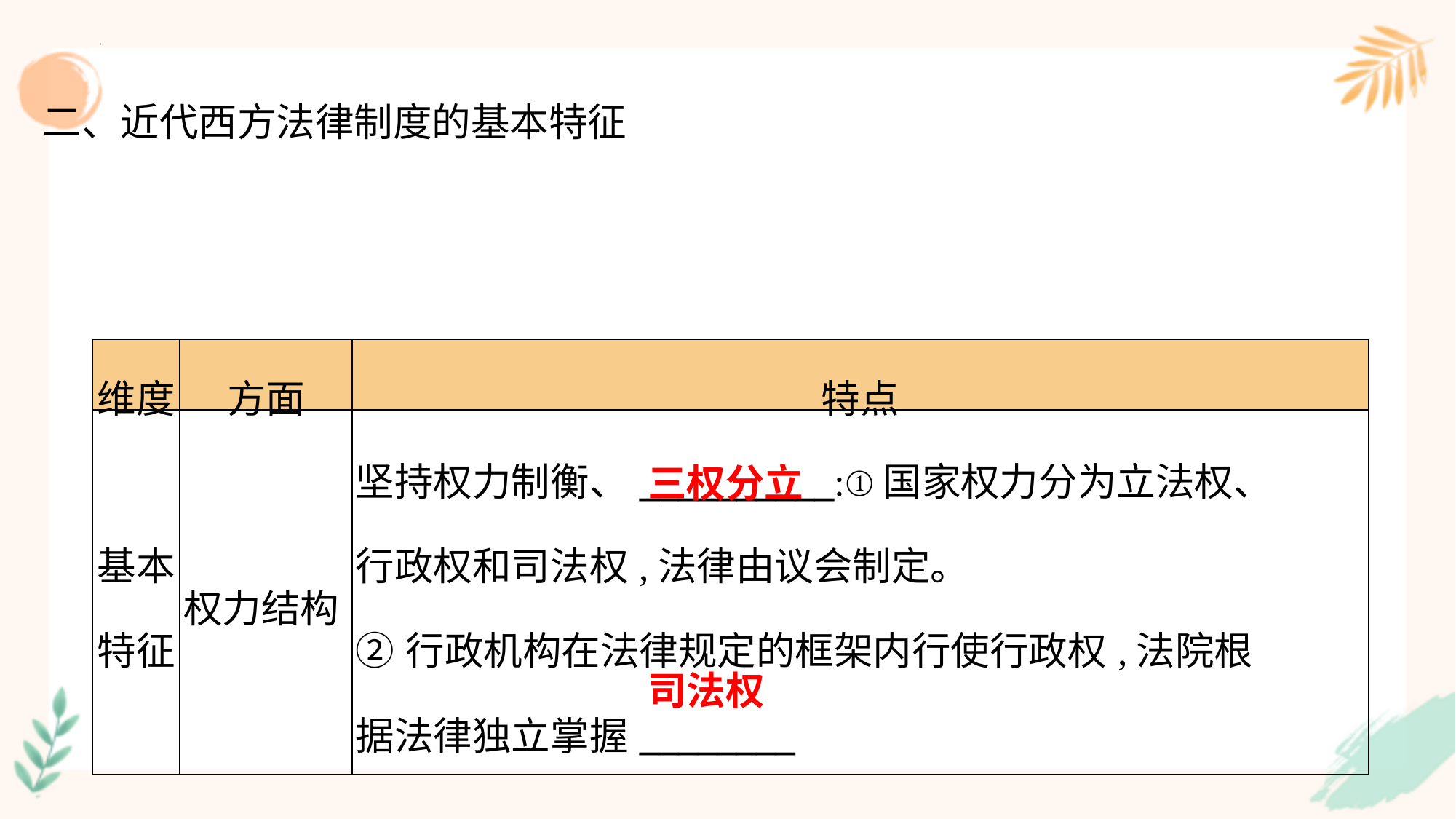

二、近代西方法律制度的基本特征

| 维度 | 方面 | 特点 |
| --- | --- | --- |
| 基本 特征 | 权力结构 | 坚持权力制衡、\_\_\_\_\_\_\_\_\_\_:①国家权力分为立法权、 行政权和司法权,法律由议会制定。 ②行政机构在法律规定的框架内行使行政权,法院根 据法律独立掌握\_\_\_\_\_\_\_\_ |
三权分立
司法权